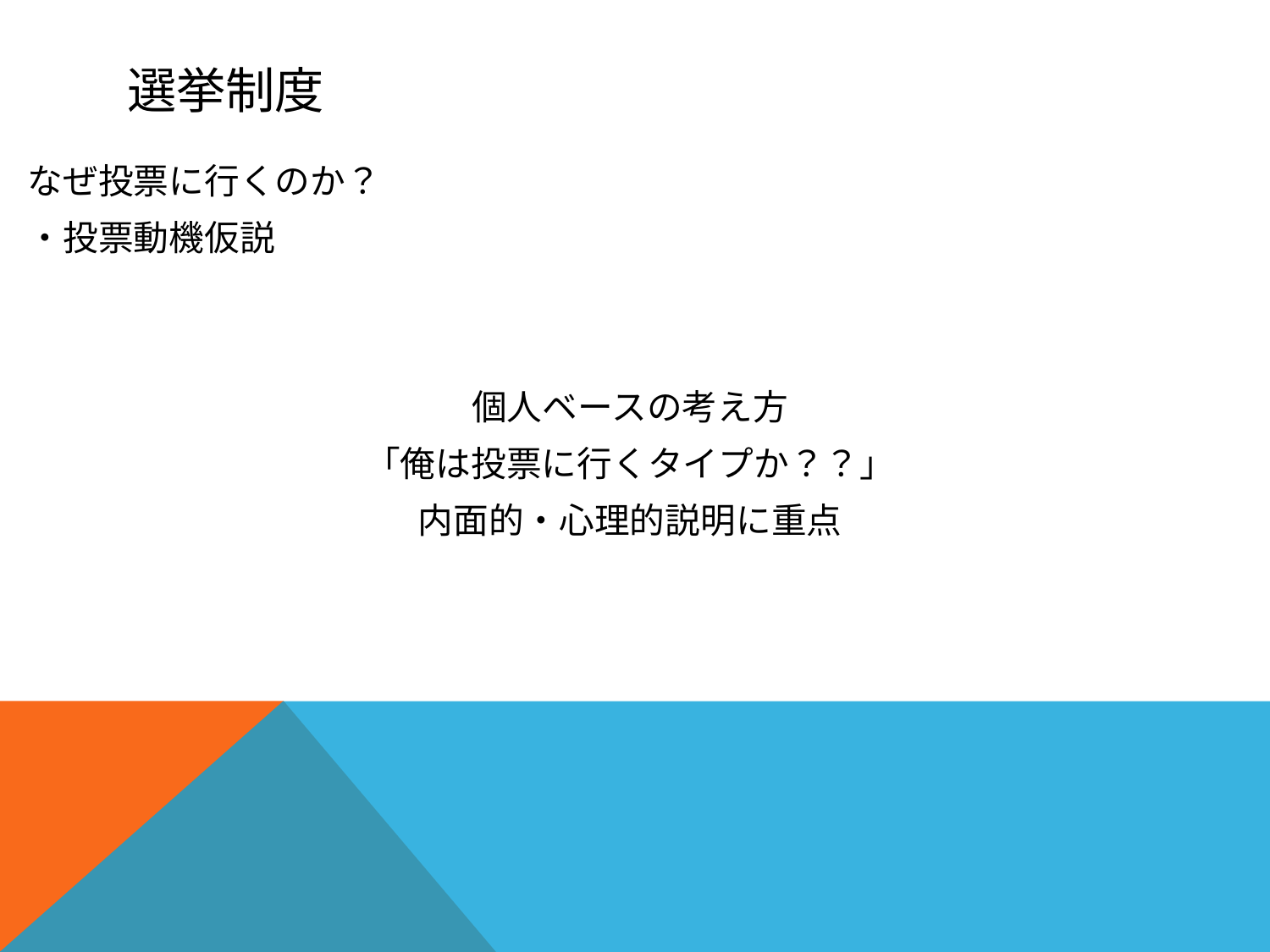

# 選挙制度
なぜ投票に行くのか？
・投票動機仮説

個人ベースの考え方
「俺は投票に行くタイプか？？」
内面的・心理的説明に重点